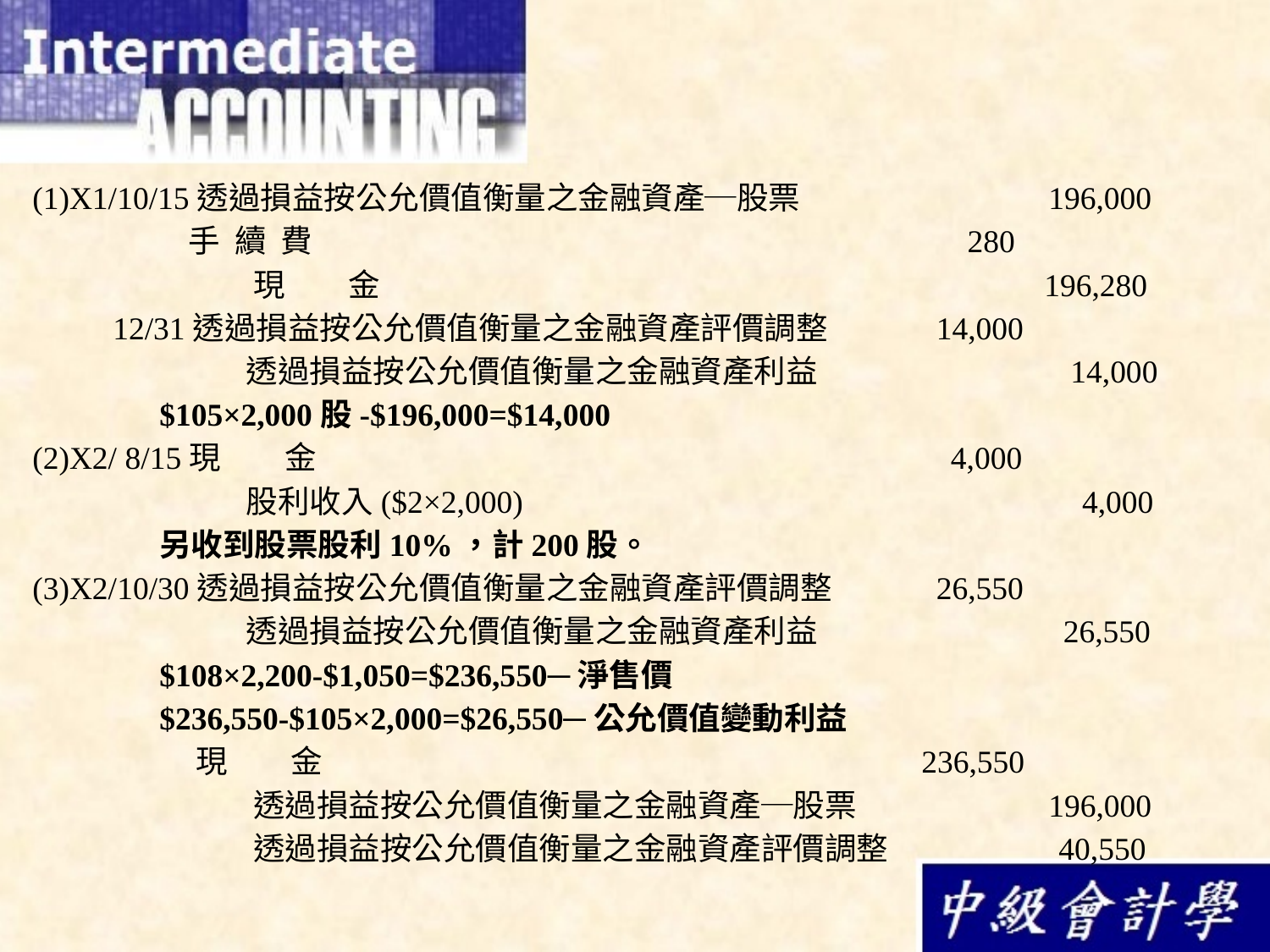

(1)X1/10/15透過損益按公允價值衡量之金融資產─股票		196,000
	   手  續  費				                       280
	            現　　金					                196,280
          12/31透過損益按公允價值衡量之金融資產評價調整	 14,000
	           透過損益按公允價值衡量之金融資產利益		  14,000
	$105×2,000股-$196,000=$14,000
(2)X2/ 8/15現　　金					   4,000
	           股利收入($2×2,000)				                    4,000
	另收到股票股利10%，計200股。
(3)X2/10/30透過損益按公允價值衡量之金融資產評價調整	 26,550
	           透過損益按公允價值衡量之金融資產利益		 26,550
	$108×2,200-$1,050=$236,550─淨售價
	$236,550-$105×2,000=$26,550─公允價值變動利益
	    現　　金					236,550
	            透過損益按公允價值衡量之金融資產─股票		196,000
	            透過損益按公允價值衡量之金融資產評價調整	                  40,550